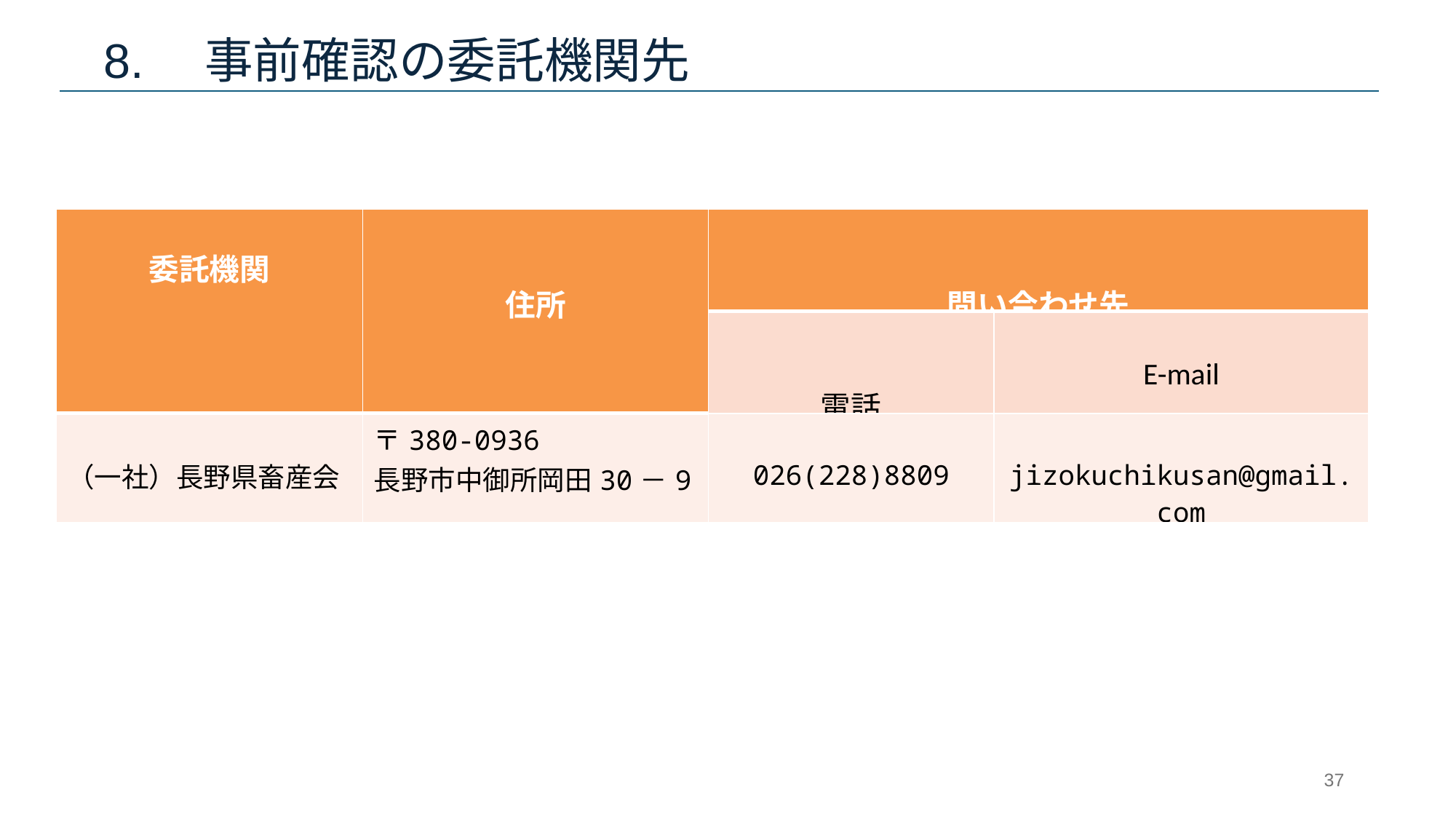

# 8.　事前確認の委託機関先

| 委託機関 | 住所 | 問い合わせ先 |  |
| --- | --- | --- | --- |
|  |  | 電話 | E-mail |
| （一社）長野県畜産会 | 〒380-0936 長野市中御所岡田30－9 | 026(228)8809 | jizokuchikusan@gmail.com |
37